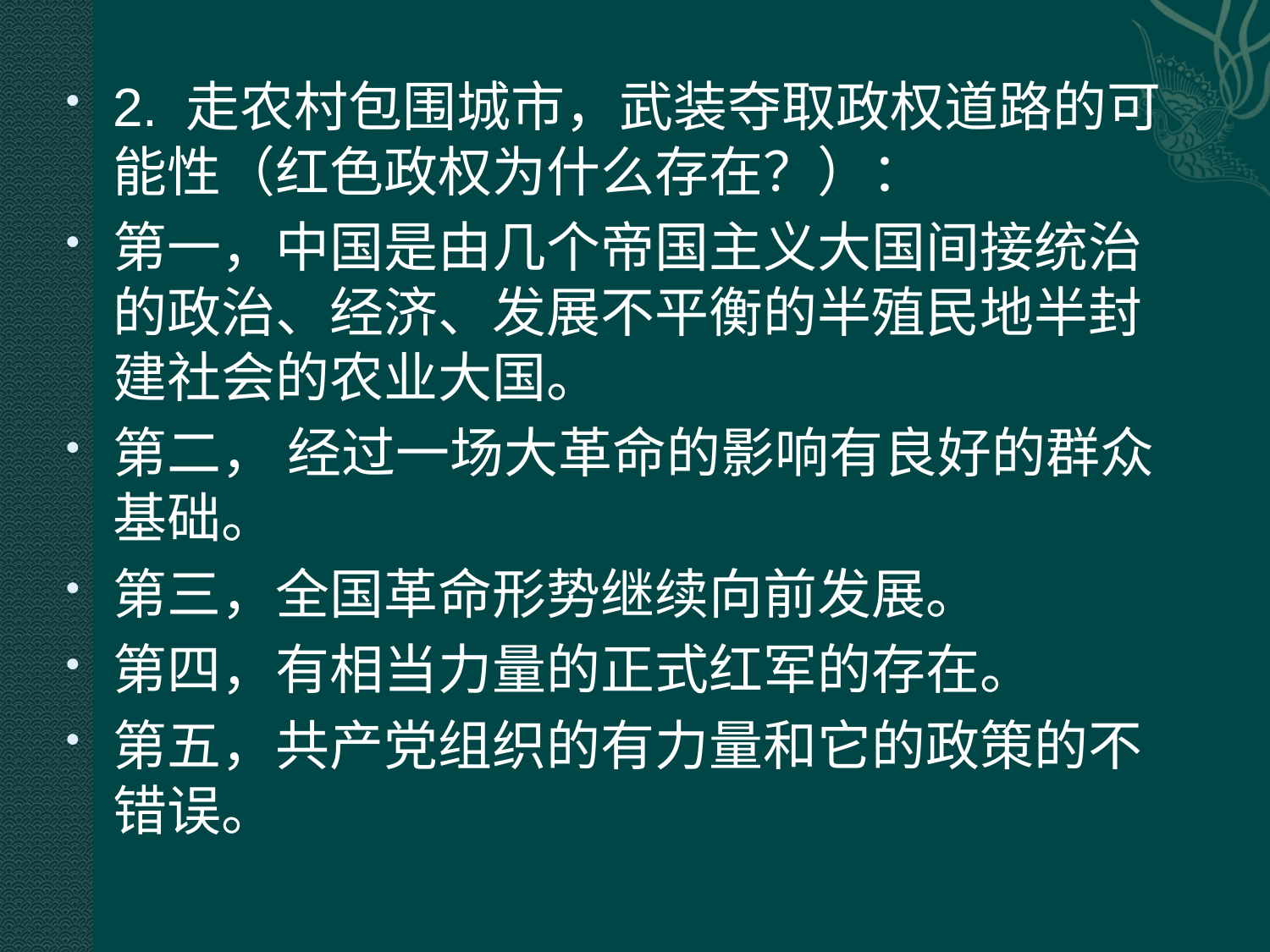

#
2. 走农村包围城市，武装夺取政权道路的可能性（红色政权为什么存在？）：
第一，中国是由几个帝国主义大国间接统治的政治、经济、发展不平衡的半殖民地半封建社会的农业大国。
第二， 经过一场大革命的影响有良好的群众基础。
第三，全国革命形势继续向前发展。
第四，有相当力量的正式红军的存在。
第五，共产党组织的有力量和它的政策的不错误。